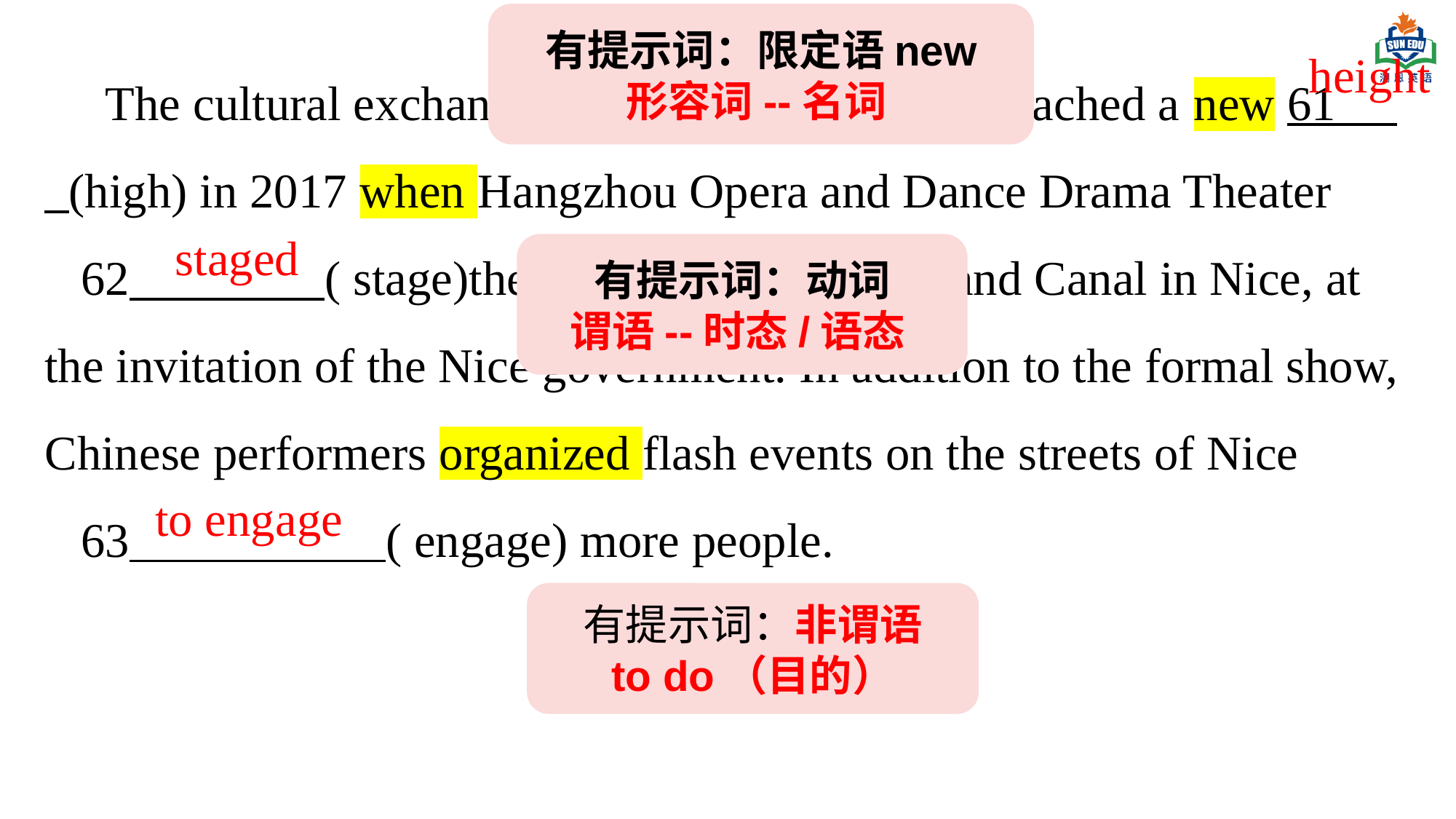

有提示词：限定语new
形容词--名词

  The cultural exchange between the two cities reached a new 61        (high) in 2017 when Hangzhou Opera and Dance Drama Theater
62                ( stage)the show To Meet the Grand Canal in Nice, at the invitation of the Nice government. In addition to the formal show, Chinese performers organized flash events on the streets of Nice
63                     ( engage) more people.
height
 staged

有提示词：动词
谓语--时态/语态

 to engage

有提示词：非谓语
to do（目的）